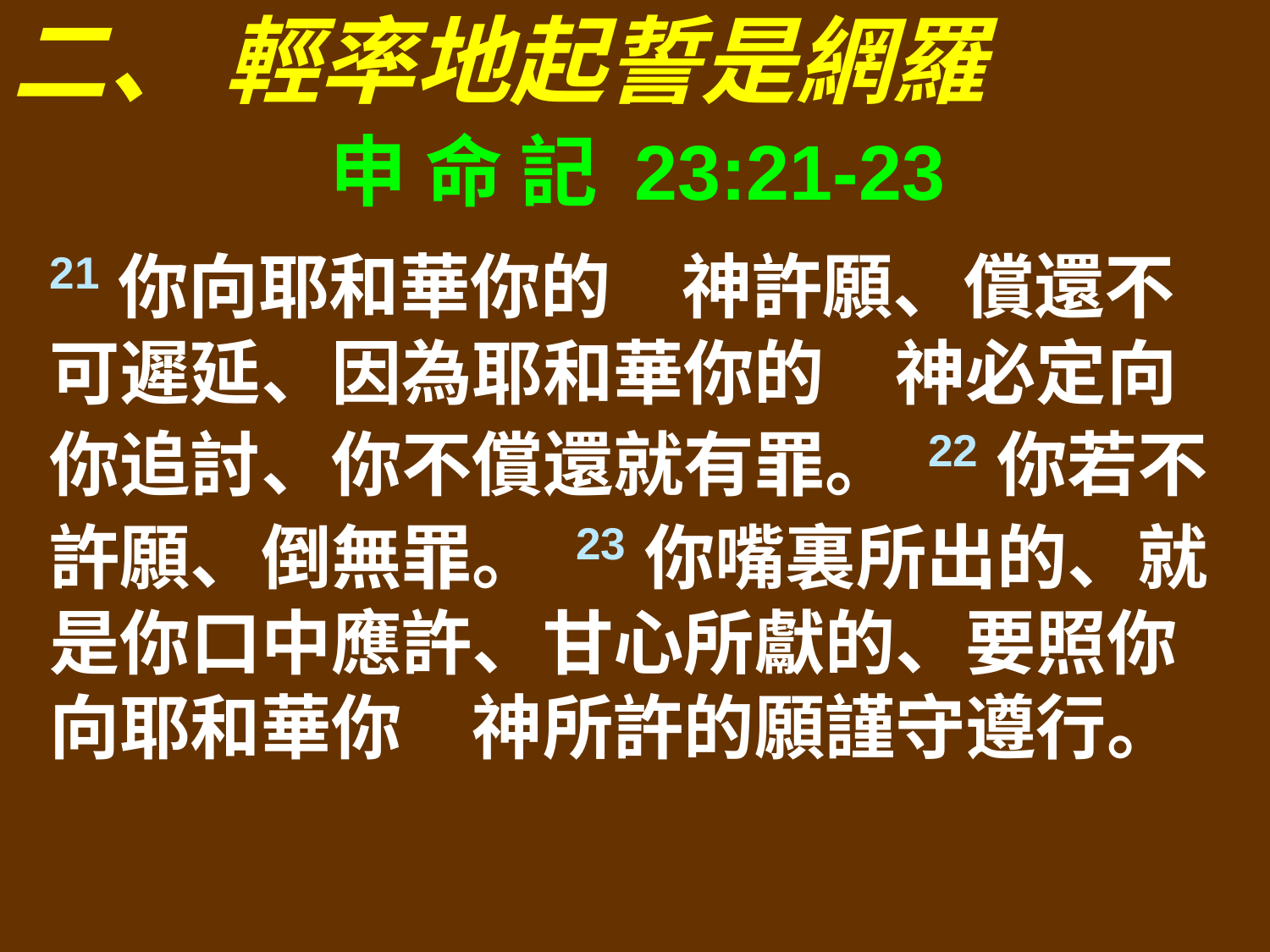

二、 輕率地起誓是網羅
申 命 記 23:21-23
21你向耶和華你的　神許願、償還不可遲延、因為耶和華你的　神必定向你追討、你不償還就有罪。 22你若不許願、倒無罪。 23你嘴裏所出的、就是你口中應許、甘心所獻的、要照你向耶和華你　神所許的願謹守遵行。